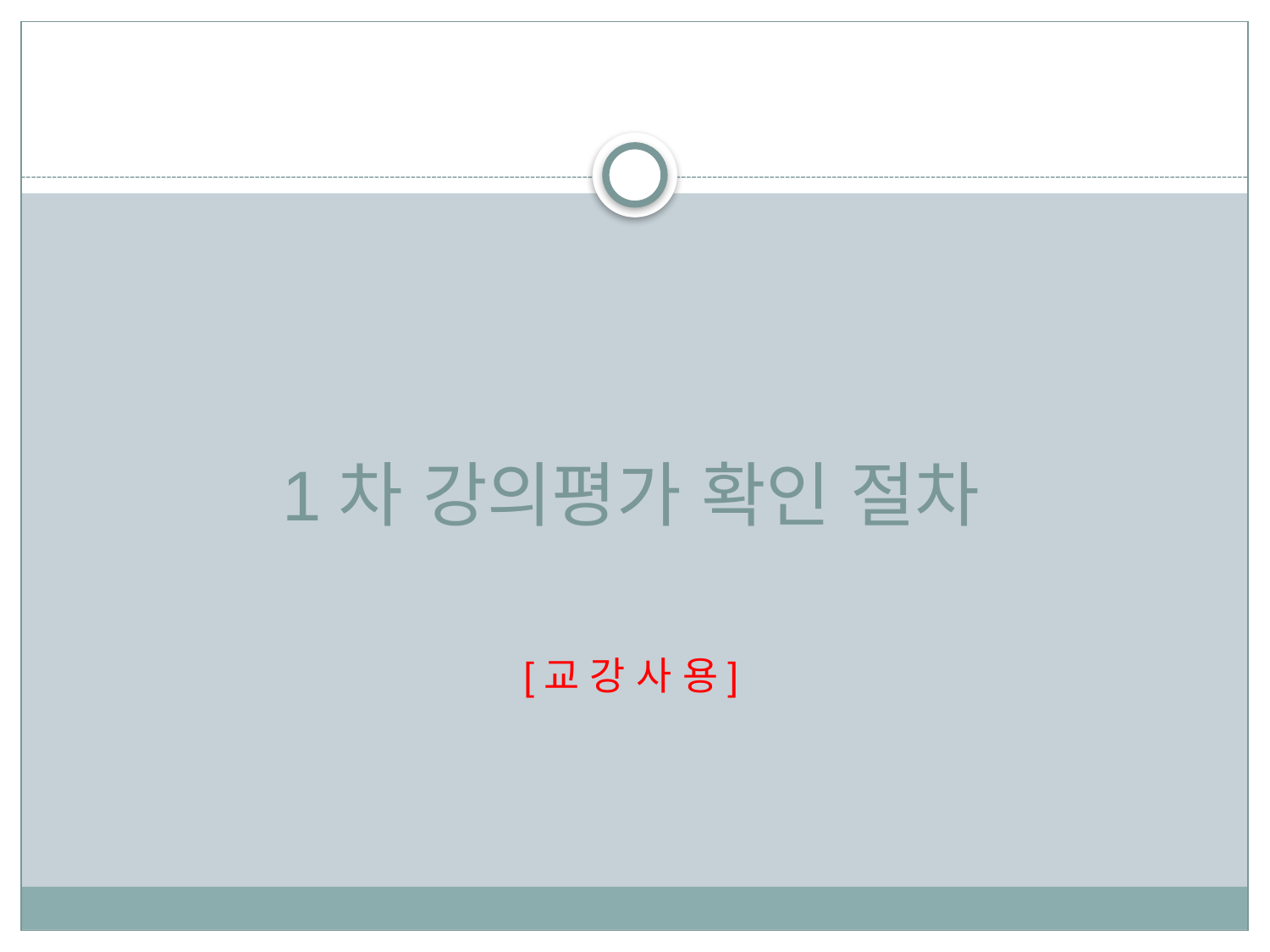

1차 강의평가 확인 절차
[교 강 사 용]